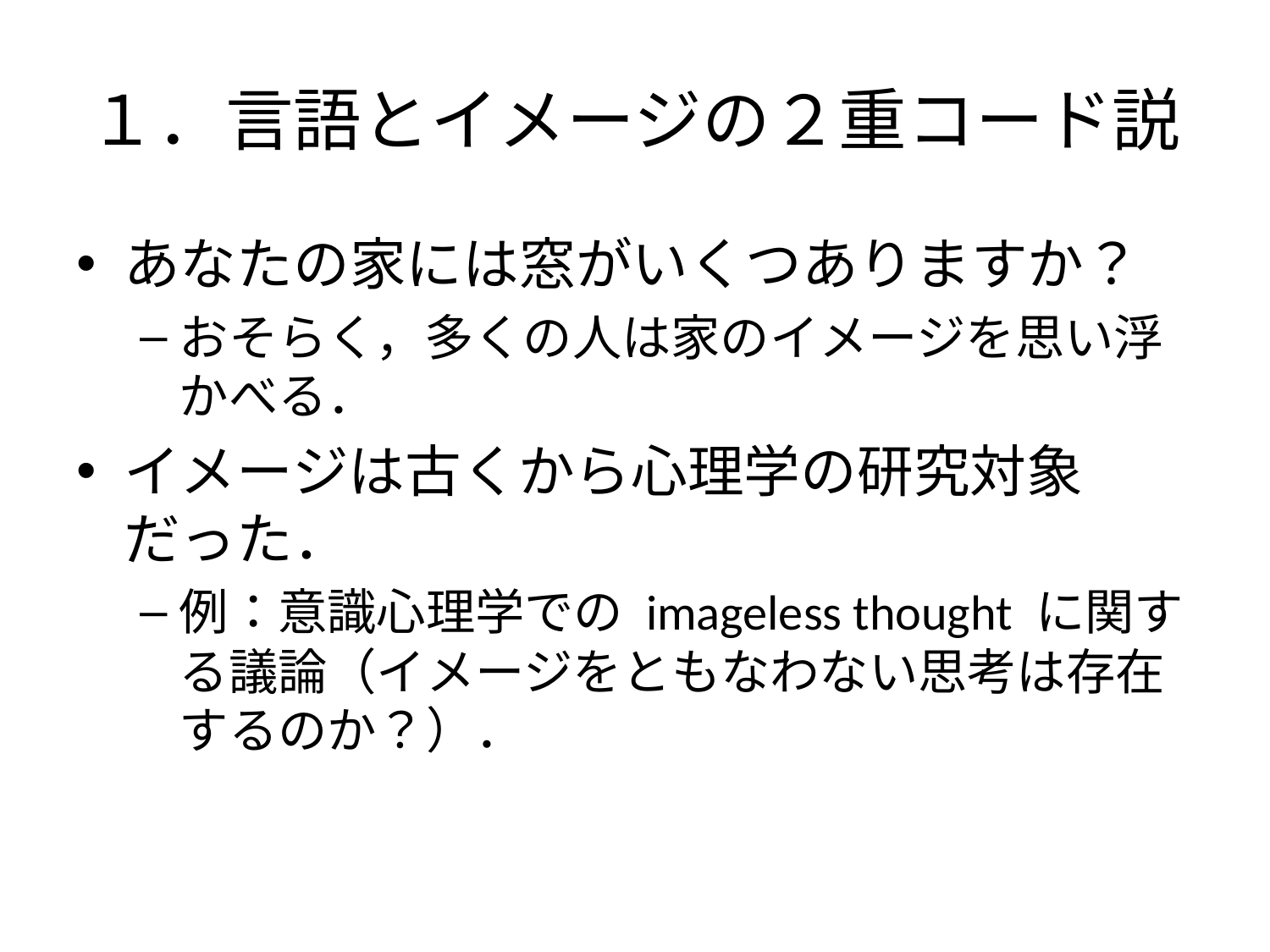

# １．言語とイメージの２重コード説
あなたの家には窓がいくつありますか？
おそらく，多くの人は家のイメージを思い浮かべる．
イメージは古くから心理学の研究対象だった．
例：意識心理学での imageless thought に関する議論（イメージをともなわない思考は存在するのか？）．